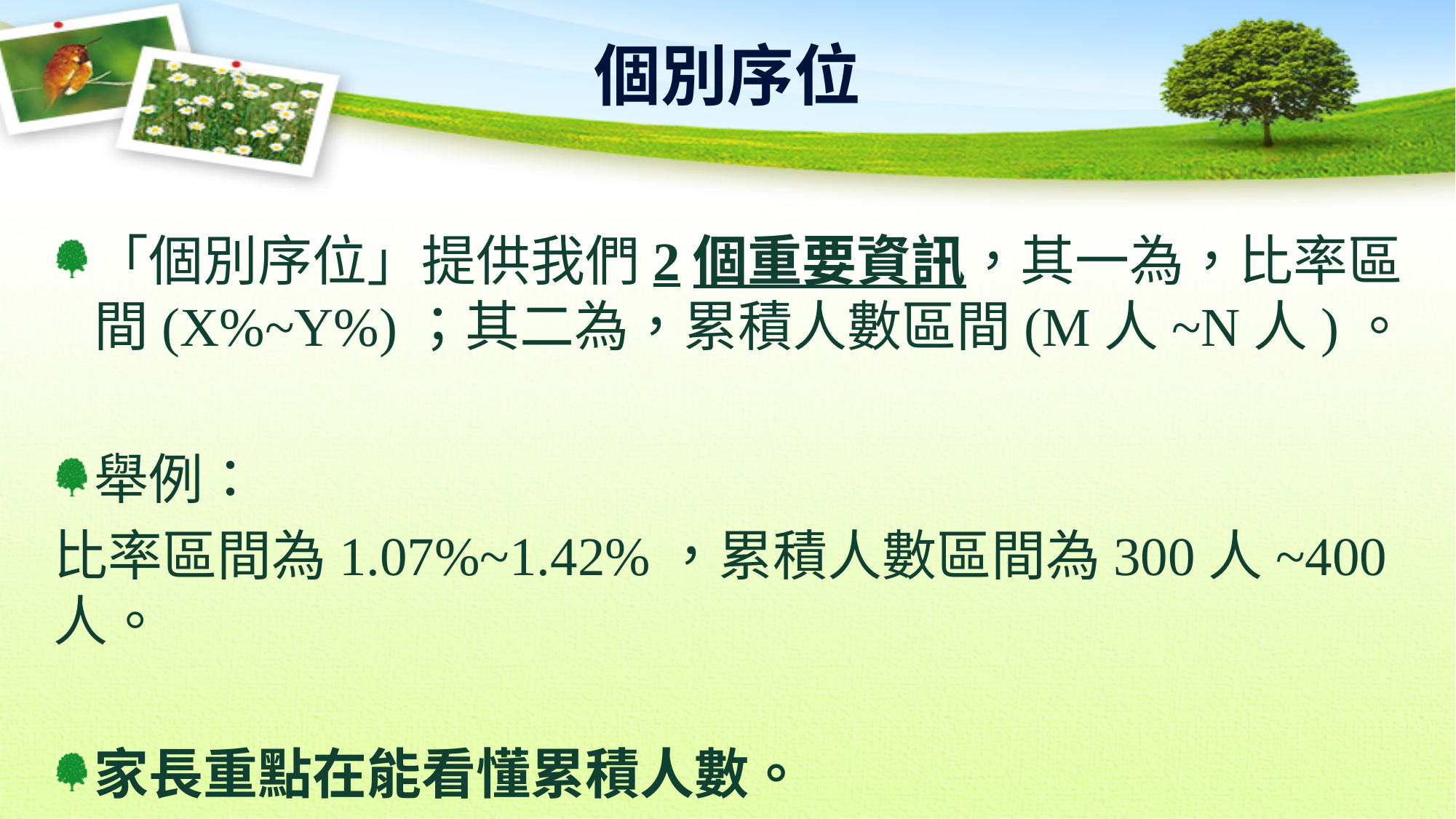

個別序位
「個別序位」提供我們2個重要資訊，其一為，比率區間(X%~Y%)；其二為，累積人數區間(M人~N人)。

舉例：
比率區間為1.07%~1.42%，累積人數區間為300人~400人。

家長重點在能看懂累積人數。